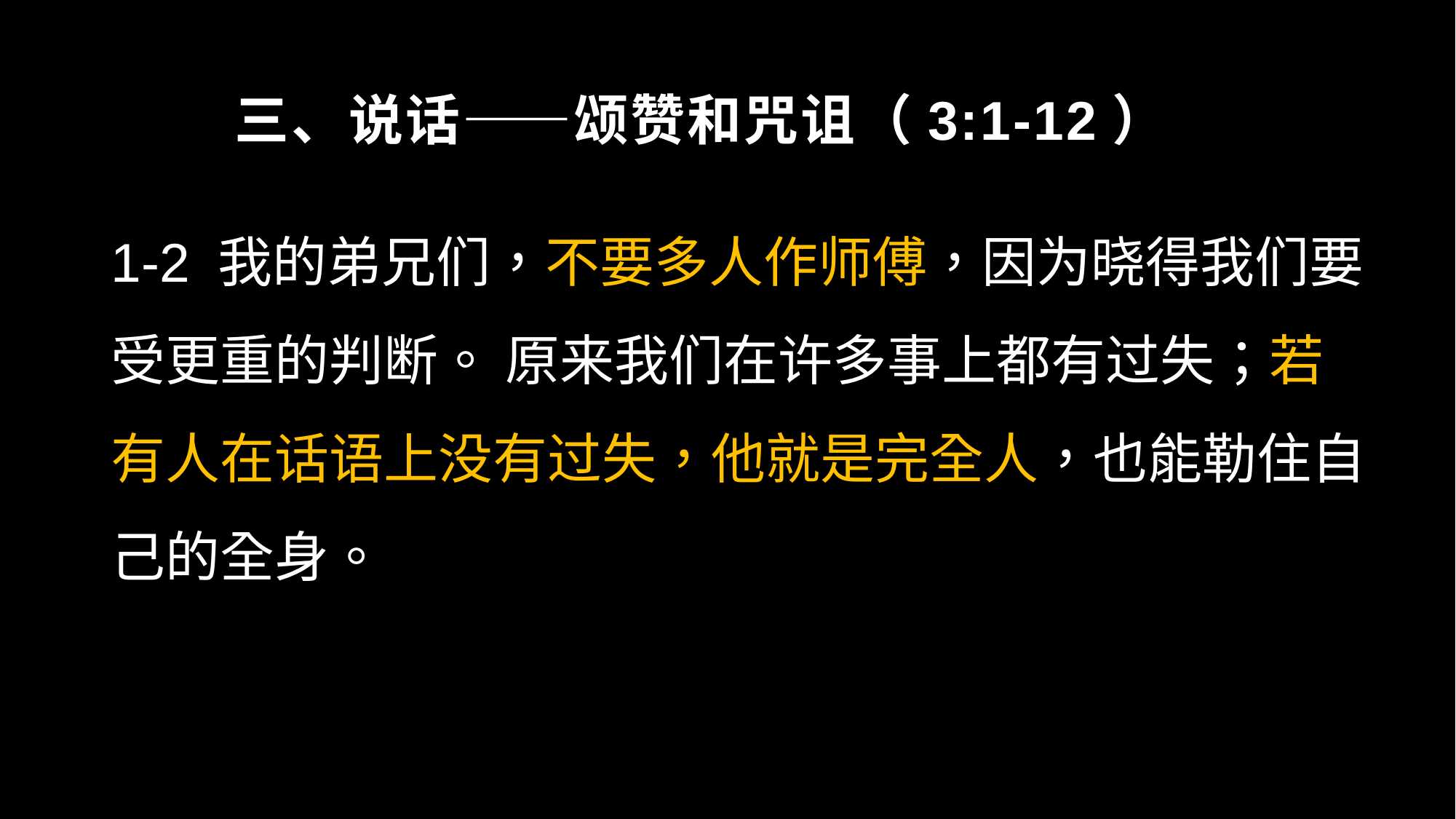

# 三、说话——颂赞和咒诅（3:1-12）
1-2 我的弟兄们，不要多人作师傅，因为晓得我们要受更重的判断。 原来我们在许多事上都有过失；若有人在话语上没有过失，他就是完全人，也能勒住自己的全身。